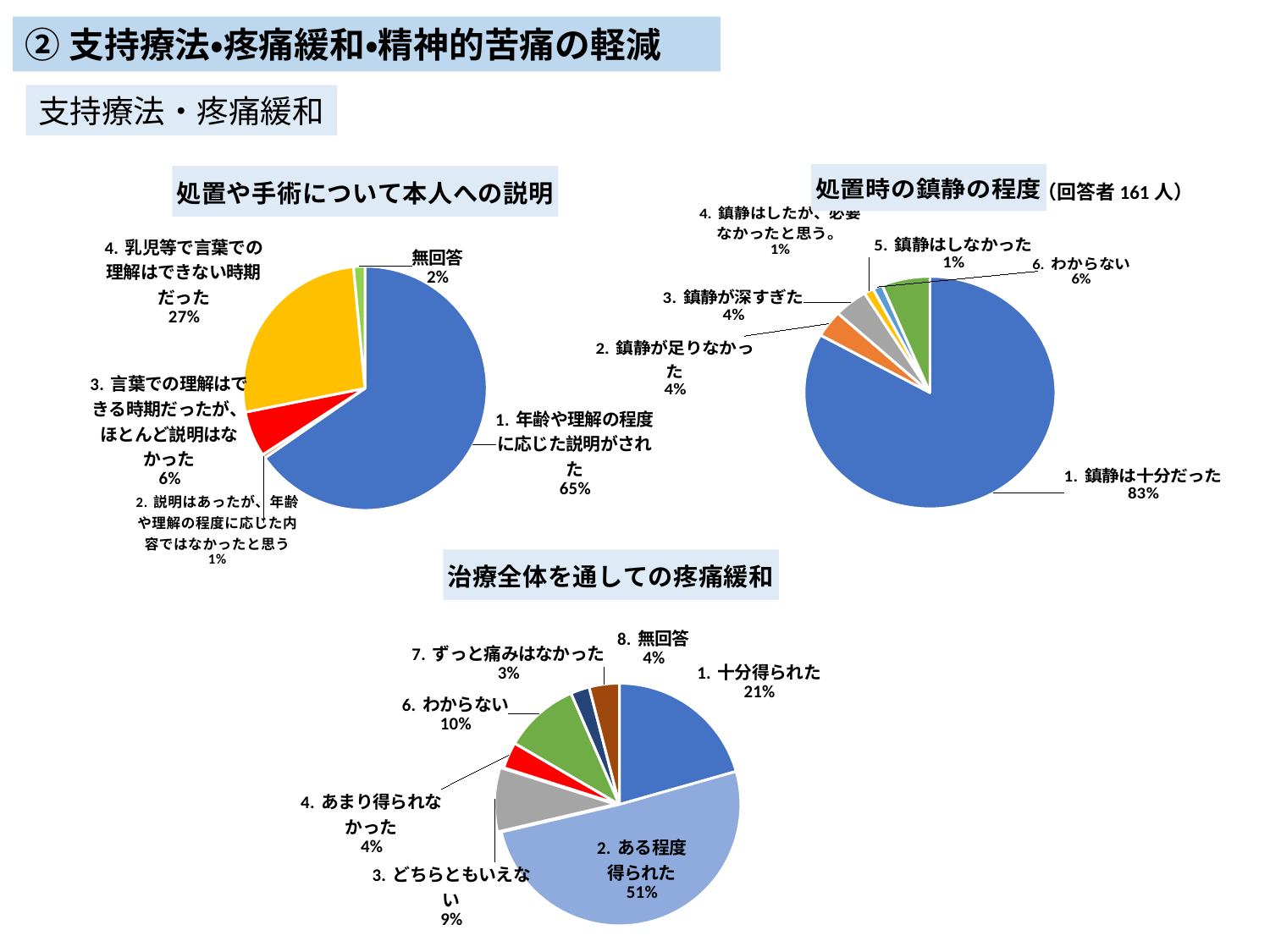

②支持療法・疼痛緩和・精神的苦痛の軽減
支持療法・疼痛緩和

### Chart: 処置や手術について本人への説明

| Category |  |
|---|---|
| 1. 年齢や理解の程度に応じた説明がされた | 130.0 |
| 2. 説明はあったが、年齢や理解の程度に応じた内容ではなかったと思う | 1.0 |
| 3. 言葉での理解はできる時期だったが、ほとんど説明はなかった | 12.0 |
| 4. 乳児等で言葉での理解はできない時期だった | 53.0 |
| 無回答 | 3.0 |

### Chart: 処置時の鎮静の程度

| Category |  |
|---|---|
| 1. 鎮静は十分だった | 134.0 |
| 2. 鎮静が足りなかった | 6.0 |
| 3. 鎮静が深すぎた | 7.0 |
| 4. 鎮静はしたが、必要なかったと思う。 | 2.0 |
| 5. 鎮静はしなかった | 2.0 |
| 6. わからない | 10.0 |
（回答者161人）

### Chart: 治療全体を通しての疼痛緩和

| Category |  |
|---|---|
| 1. 十分得られた | 41.0 |
| 2. ある程度得られた | 101.0 |
| 3. どちらともいえない | 17.0 |
| 4. あまり得られなかった | 7.0 |
| 5. 全く得られなかった | 0.0 |
| 6. わからない | 20.0 |
| 7. ずっと痛みはなかった | 5.0 |
| 8. 無回答 | 8.0 |